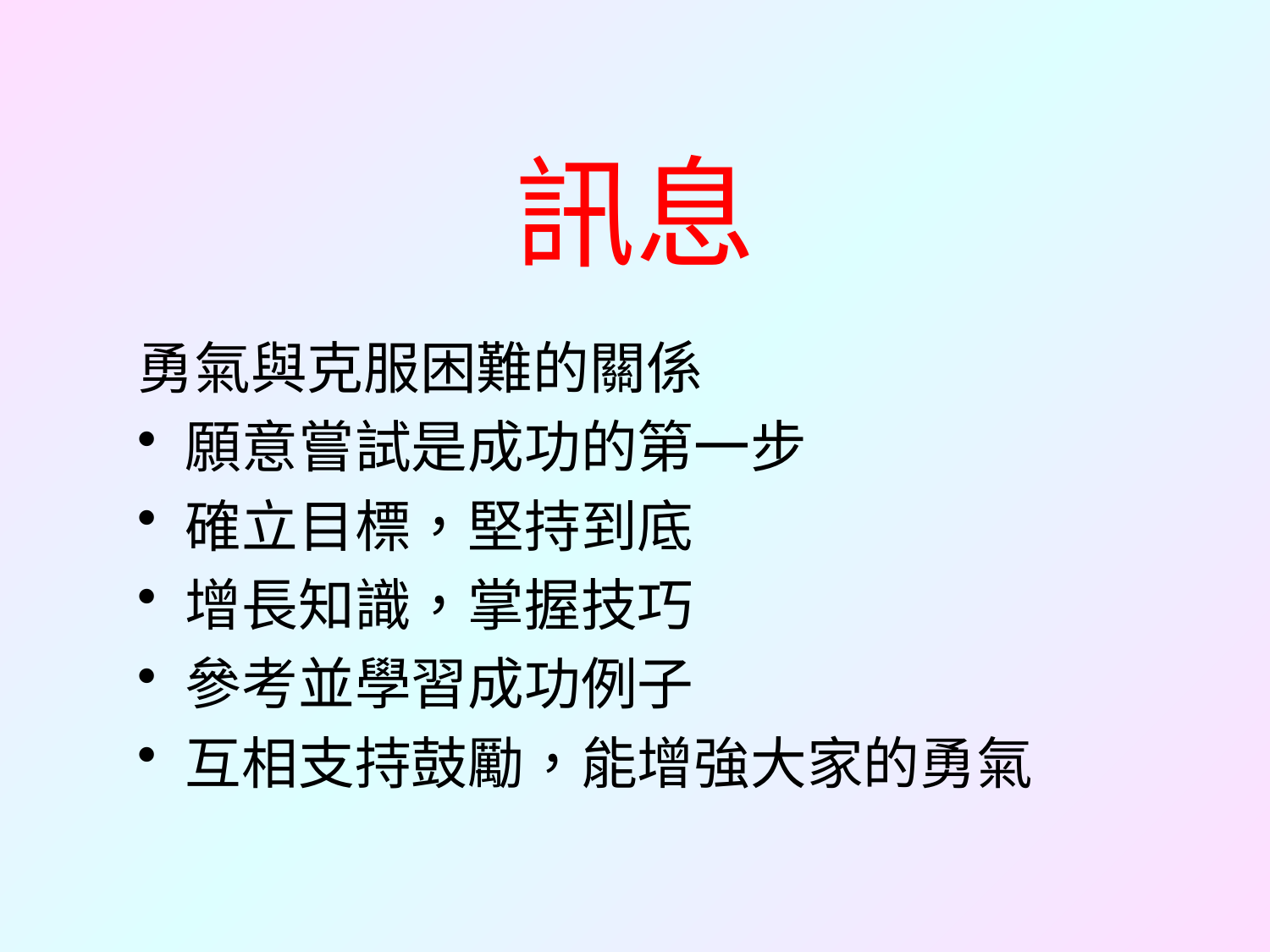

# 訊息
勇氣與克服困難的關係
願意嘗試是成功的第一步
確立目標，堅持到底
增長知識，掌握技巧
參考並學習成功例子
互相支持鼓勵，能增強大家的勇氣